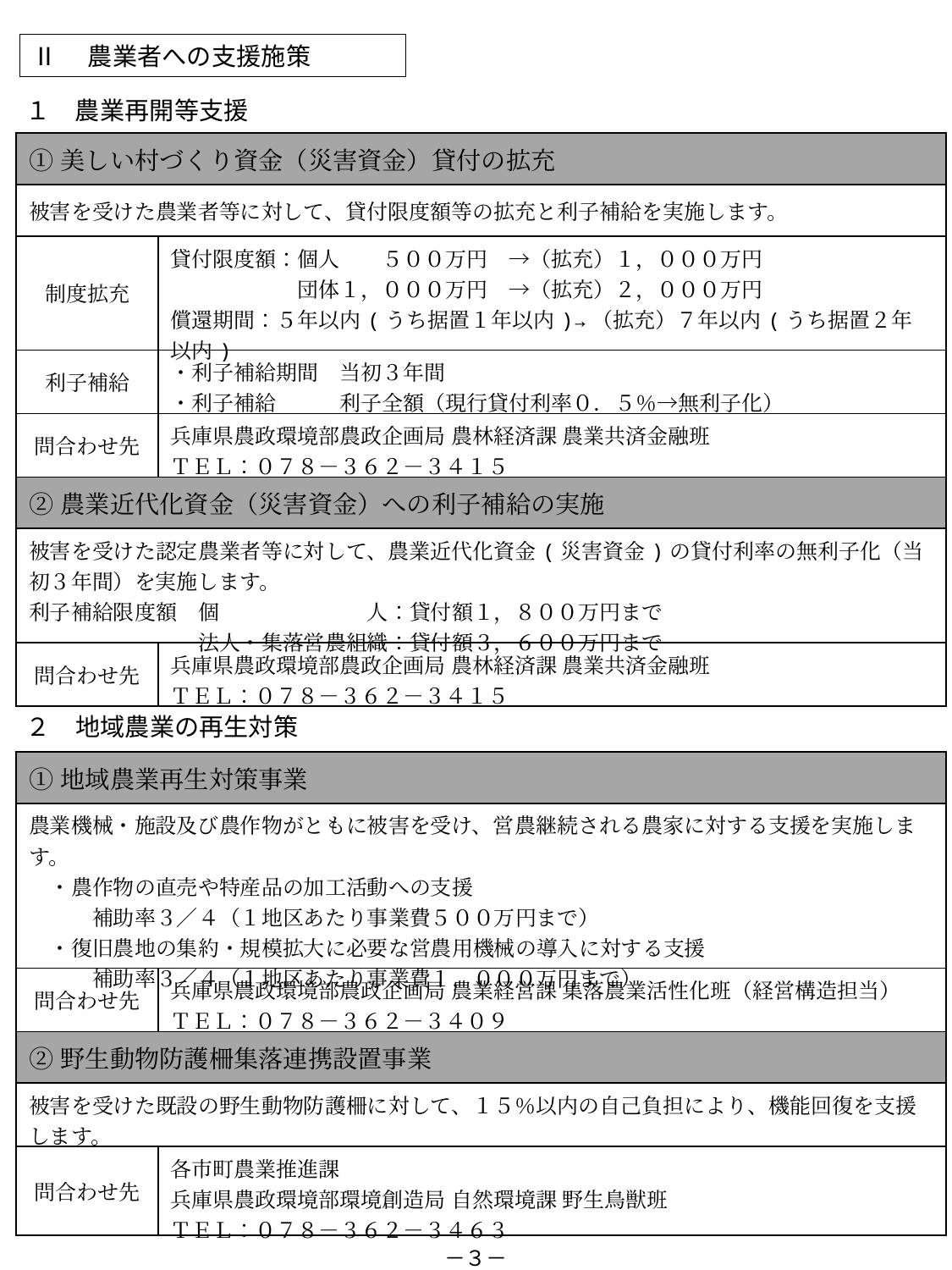

Ⅱ　農業者への支援施策
１　農業再開等支援
| ①美しい村づくり資金（災害資金）貸付の拡充 |  |
| --- | --- |
| 被害を受けた農業者等に対して、貸付限度額等の拡充と利子補給を実施します。 |  |
| 制度拡充 | 貸付限度額：個人　　５００万円　→（拡充）１，０００万円 　　　　　　団体１，０００万円　→（拡充）２，０００万円 償還期間：５年以内(うち据置１年以内)→（拡充）７年以内(うち据置２年以内) |
| 利子補給 | ・利子補給期間　当初３年間 ・利子補給　　　利子全額（現行貸付利率０．５％→無利子化） |
| 問合わせ先 | 兵庫県農政環境部農政企画局 農林経済課 農業共済金融班 ＴＥＬ：０７８－３６２－３４１５ |
| ②農業近代化資金（災害資金）への利子補給の実施 |  |
| 被害を受けた認定農業者等に対して、農業近代化資金(災害資金)の貸付利率の無利子化（当初３年間）を実施します。 利子補給限度額　個　　　　　　　人：貸付額１，８００万円まで 　　　　　　　　法人・集落営農組織：貸付額３，６００万円まで |  |
| 問合わせ先 | 兵庫県農政環境部農政企画局 農林経済課 農業共済金融班 ＴＥＬ：０７８－３６２－３４１５ |
２　地域農業の再生対策
| ①地域農業再生対策事業 |  |
| --- | --- |
| 農業機械・施設及び農作物がともに被害を受け、営農継続される農家に対する支援を実施します。 　・農作物の直売や特産品の加工活動への支援 　　　補助率３／４（１地区あたり事業費５００万円まで） 　・復旧農地の集約・規模拡大に必要な営農用機械の導入に対する支援 　　　補助率３／４（１地区あたり事業費１，０００万円まで） |  |
| 問合わせ先 | 兵庫県農政環境部農政企画局 農業経営課 集落農業活性化班（経営構造担当） ＴＥＬ：０７８－３６２－３４０９ |
| ②野生動物防護柵集落連携設置事業 |  |
| 被害を受けた既設の野生動物防護柵に対して、１５％以内の自己負担により、機能回復を支援します。 |  |
| 問合わせ先 | 各市町農業推進課 兵庫県農政環境部環境創造局 自然環境課 野生鳥獣班 ＴＥＬ：０７８－３６２－３４６３ |
－３－